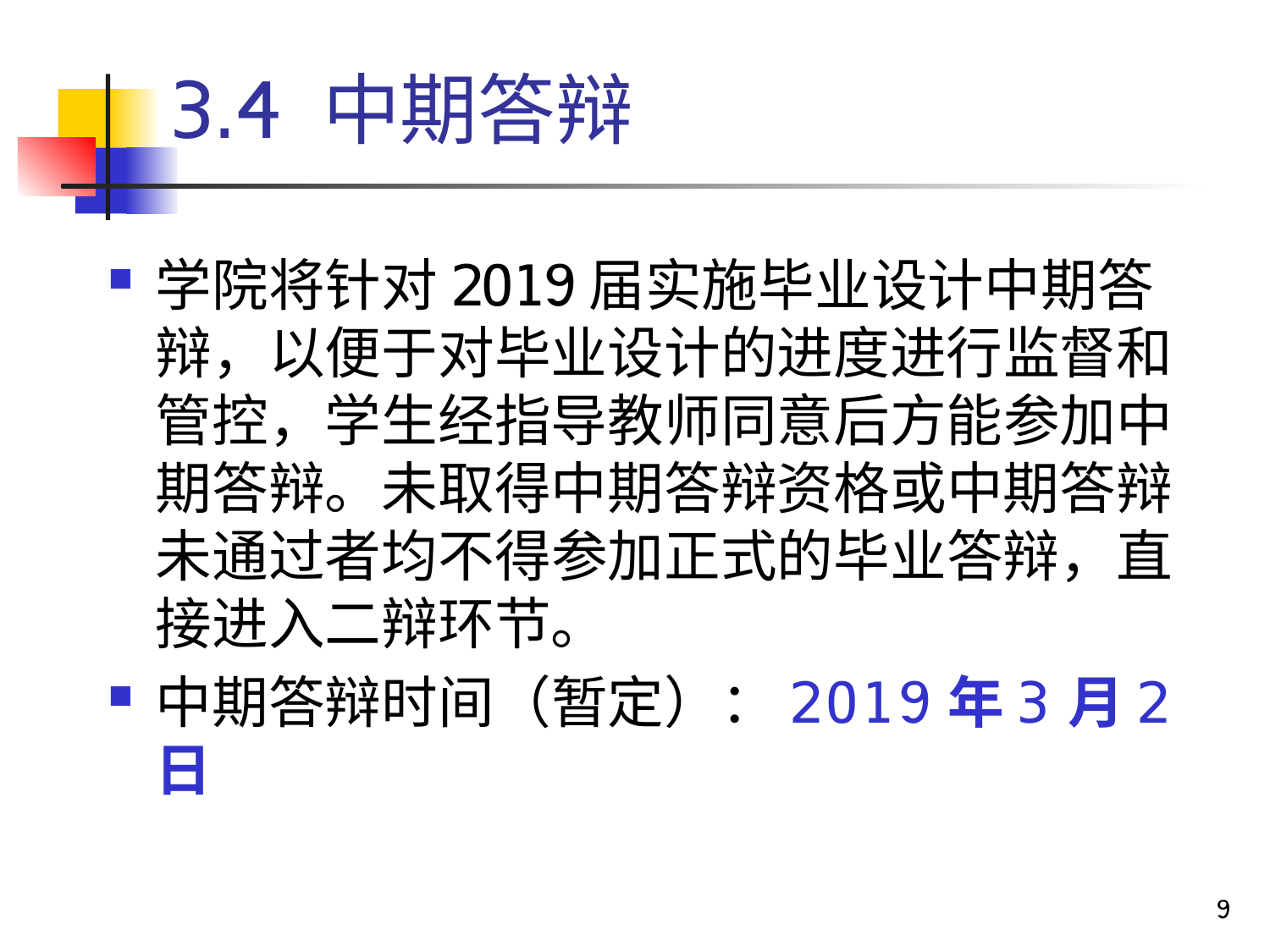

# 3.4 中期答辩
学院将针对2019届实施毕业设计中期答辩，以便于对毕业设计的进度进行监督和管控，学生经指导教师同意后方能参加中期答辩。未取得中期答辩资格或中期答辩未通过者均不得参加正式的毕业答辩，直接进入二辩环节。
中期答辩时间（暂定）：2019年3月2日
9